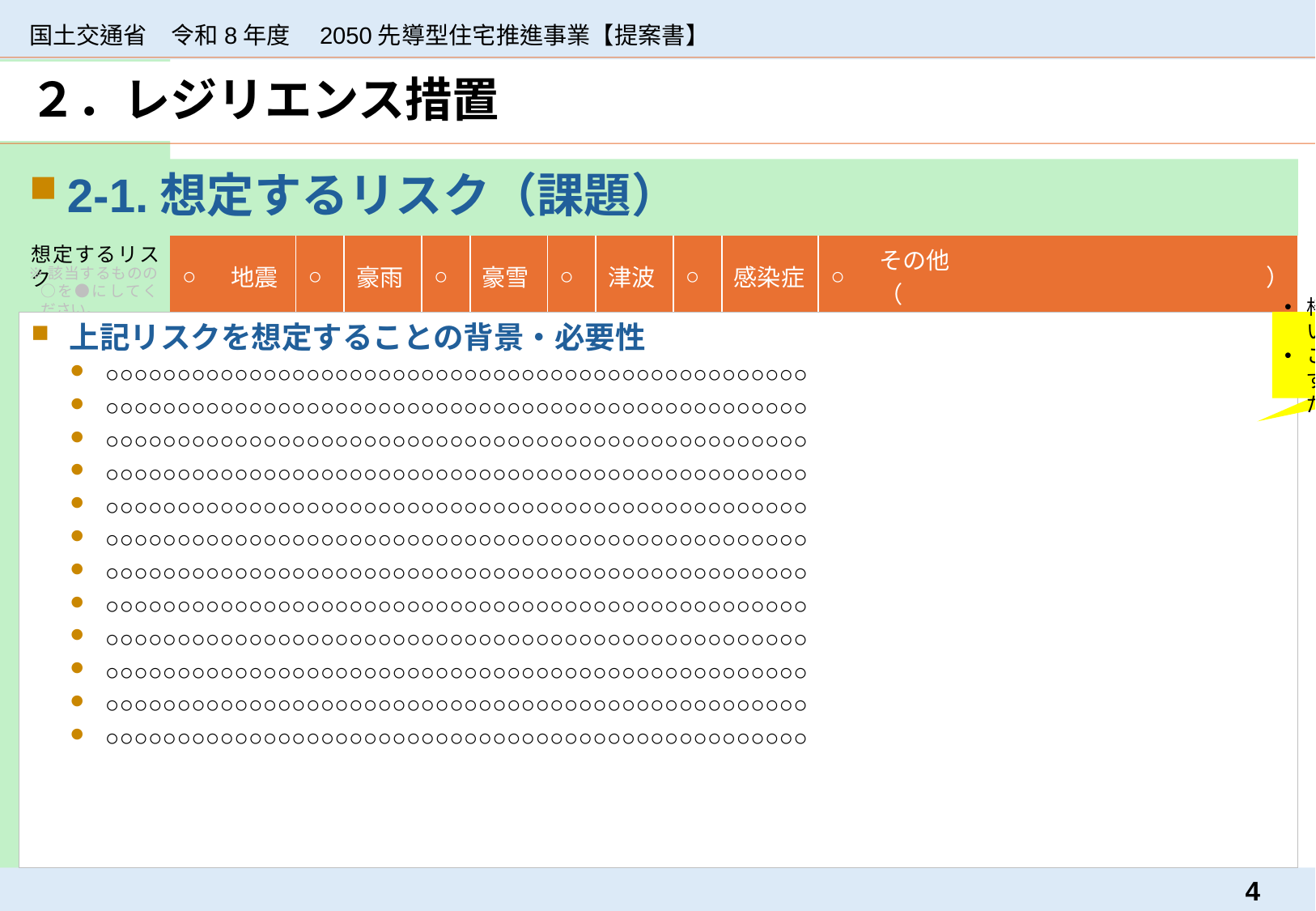

国土交通省　令和8年度　2050先導型住宅推進事業【提案書】
# ２．レジリエンス措置
2-1.想定するリスク（課題）
| ○ | 地震 | ○ | 豪雨 | ○ | 豪雪 | ○ | 津波 | ○ | 感染症 | ○ | その他（ |  | ） |
| --- | --- | --- | --- | --- | --- | --- | --- | --- | --- | --- | --- | --- | --- |
上記リスクを想定することの背景・必要性
○○○○○○○○○○○○○○○○○○○○○○○○○○○○○○○○○○○○○○○○○○○○○○○○○
○○○○○○○○○○○○○○○○○○○○○○○○○○○○○○○○○○○○○○○○○○○○○○○○○
○○○○○○○○○○○○○○○○○○○○○○○○○○○○○○○○○○○○○○○○○○○○○○○○○
○○○○○○○○○○○○○○○○○○○○○○○○○○○○○○○○○○○○○○○○○○○○○○○○○
○○○○○○○○○○○○○○○○○○○○○○○○○○○○○○○○○○○○○○○○○○○○○○○○○
○○○○○○○○○○○○○○○○○○○○○○○○○○○○○○○○○○○○○○○○○○○○○○○○○
○○○○○○○○○○○○○○○○○○○○○○○○○○○○○○○○○○○○○○○○○○○○○○○○○
○○○○○○○○○○○○○○○○○○○○○○○○○○○○○○○○○○○○○○○○○○○○○○○○○
○○○○○○○○○○○○○○○○○○○○○○○○○○○○○○○○○○○○○○○○○○○○○○○○○
○○○○○○○○○○○○○○○○○○○○○○○○○○○○○○○○○○○○○○○○○○○○○○○○○
○○○○○○○○○○○○○○○○○○○○○○○○○○○○○○○○○○○○○○○○○○○○○○○○○
○○○○○○○○○○○○○○○○○○○○○○○○○○○○○○○○○○○○○○○○○○○○○○○○○

枠内に収めてください。
このページは増やさず、1枚に収めてください。
4